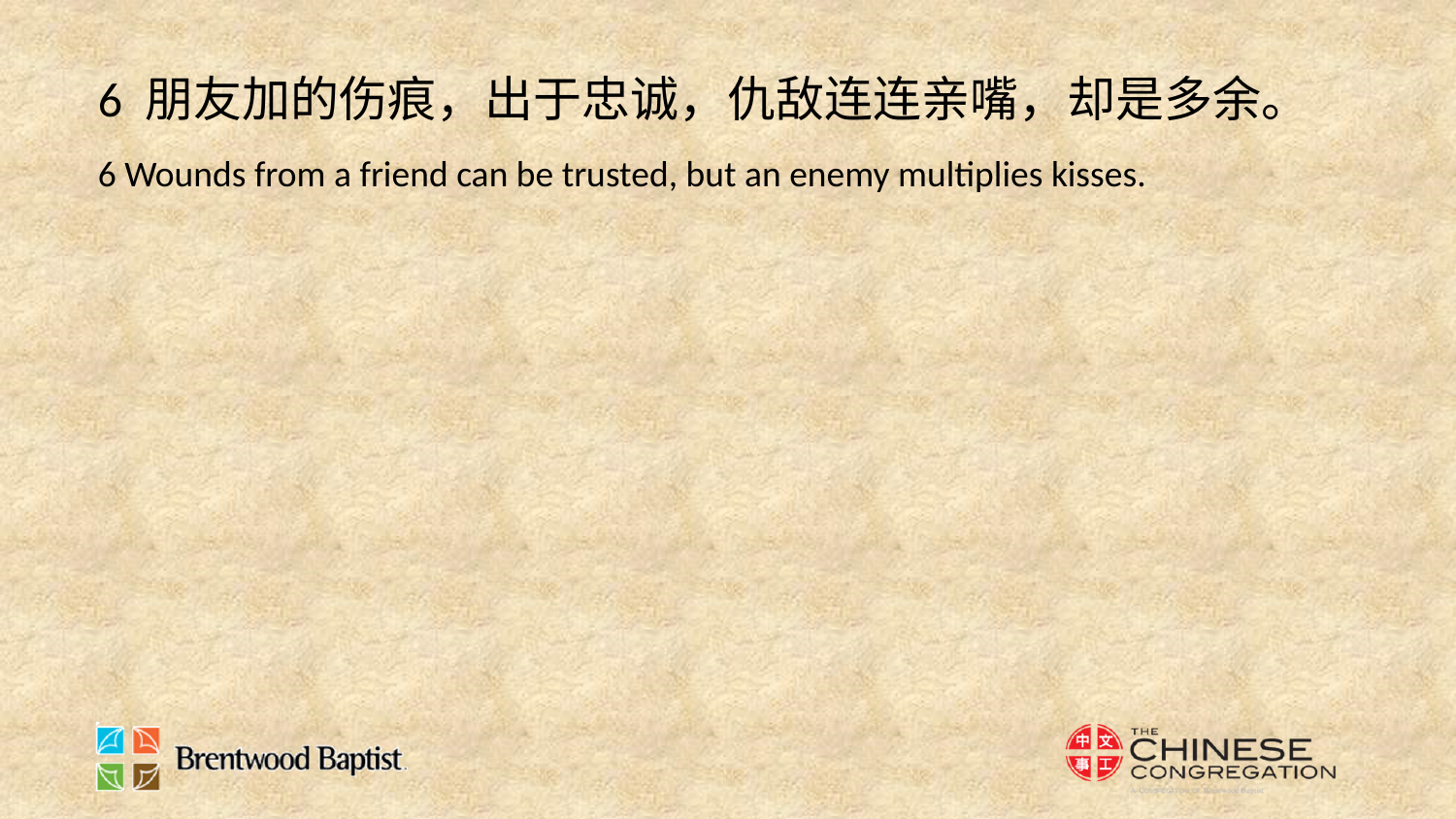

6 朋友加的伤痕，出于忠诚，仇敌连连亲嘴，却是多余。

6 Wounds from a friend can be trusted, but an enemy multiplies kisses.